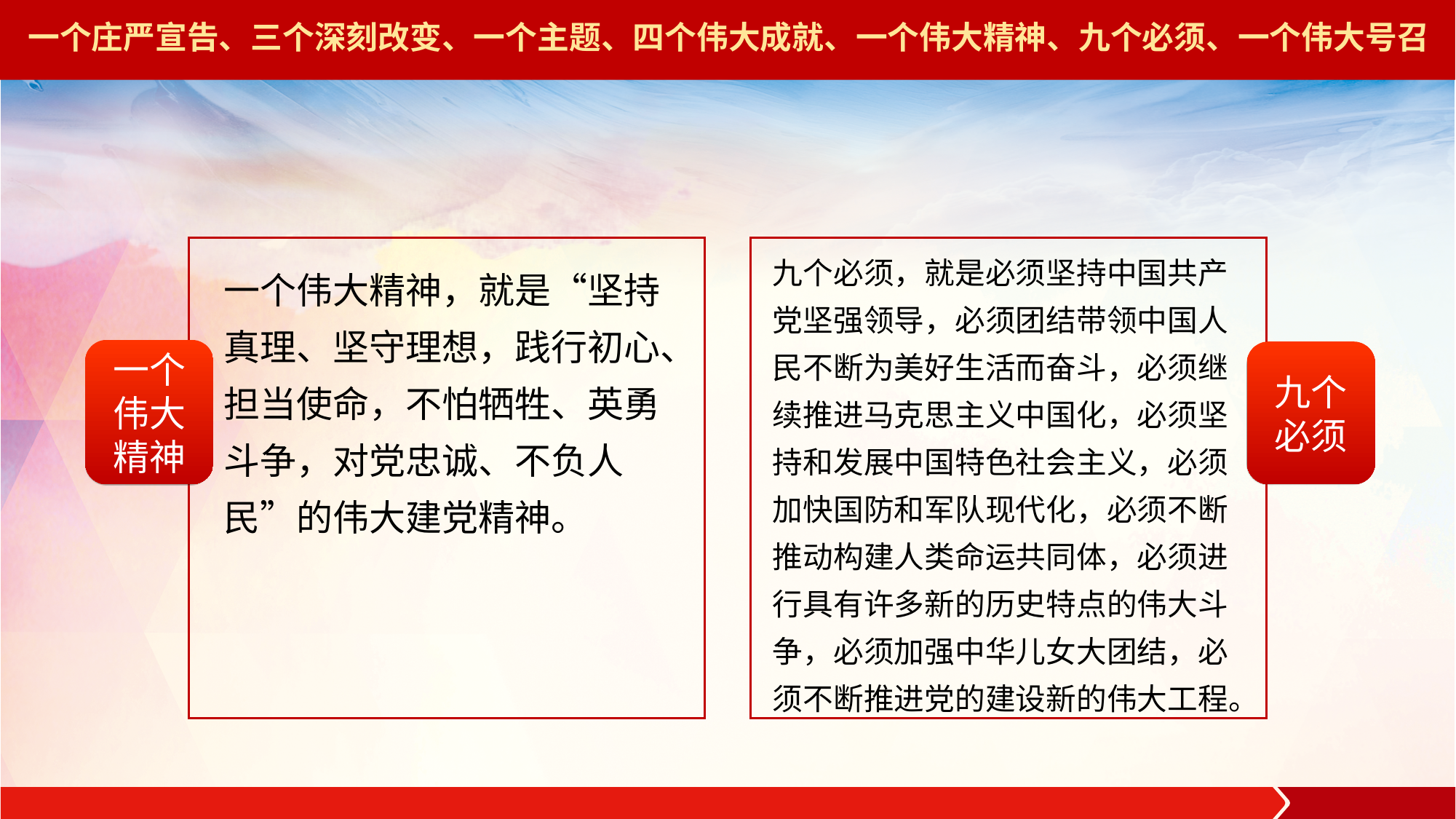

一个庄严宣告、三个深刻改变、一个主题、四个伟大成就、一个伟大精神、九个必须、一个伟大号召

九个必须，就是必须坚持中国共产党坚强领导，必须团结带领中国人民不断为美好生活而奋斗，必须继续推进马克思主义中国化，必须坚持和发展中国特色社会主义，必须加快国防和军队现代化，必须不断推动构建人类命运共同体，必须进行具有许多新的历史特点的伟大斗争，必须加强中华儿女大团结，必须不断推进党的建设新的伟大工程。
一个伟大精神，就是“坚持真理、坚守理想，践行初心、担当使命，不怕牺牲、英勇斗争，对党忠诚、不负人民”的伟大建党精神。
一个伟大精神
九个必须